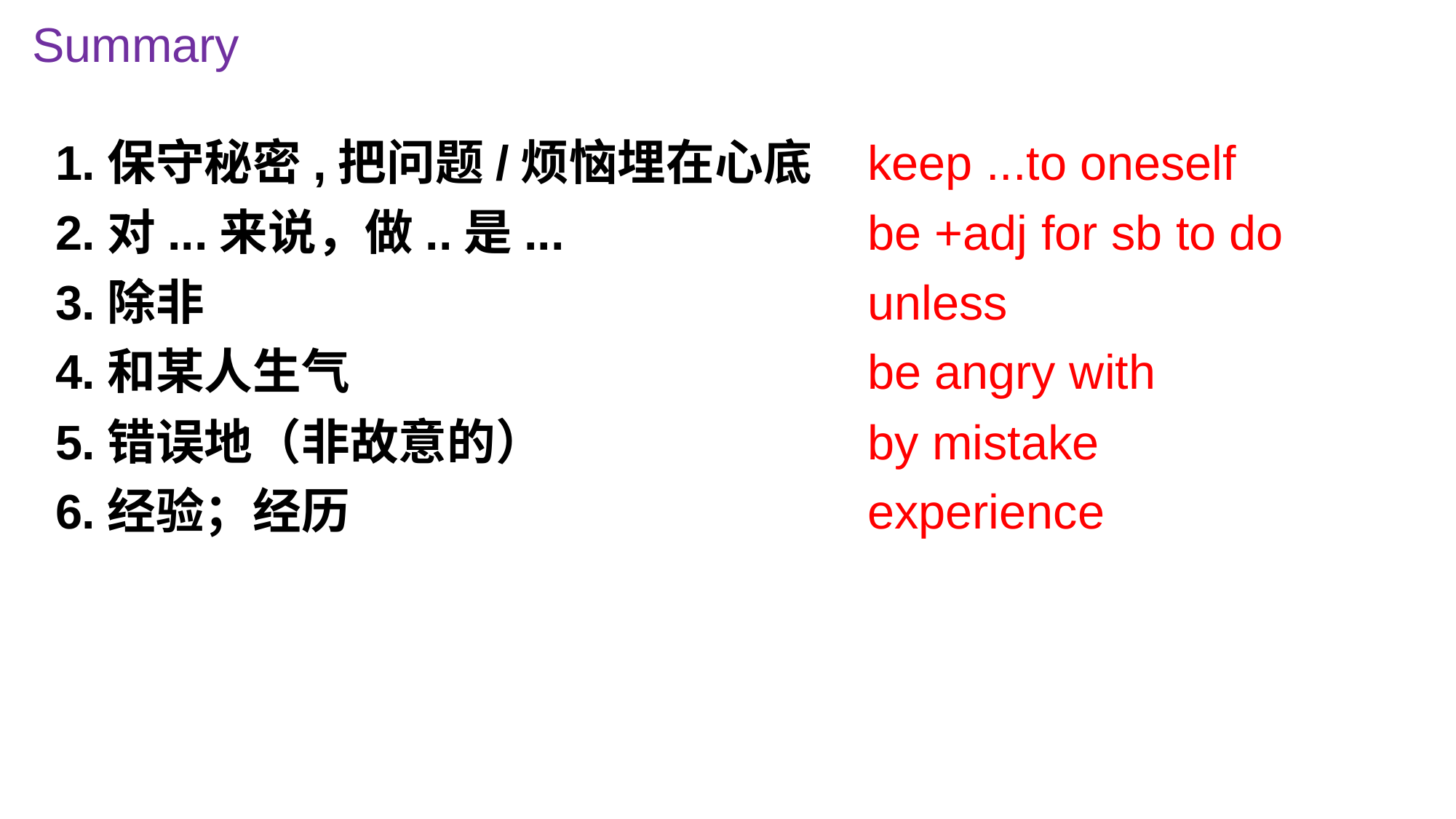

Summary
1.保守秘密,把问题/烦恼埋在心底
2.对...来说，做..是...
3.除非
4.和某人生气
5.错误地（非故意的）
6.经验；经历

keep ...to oneself
be +adj for sb to do
unless
be angry with
by mistake
experience